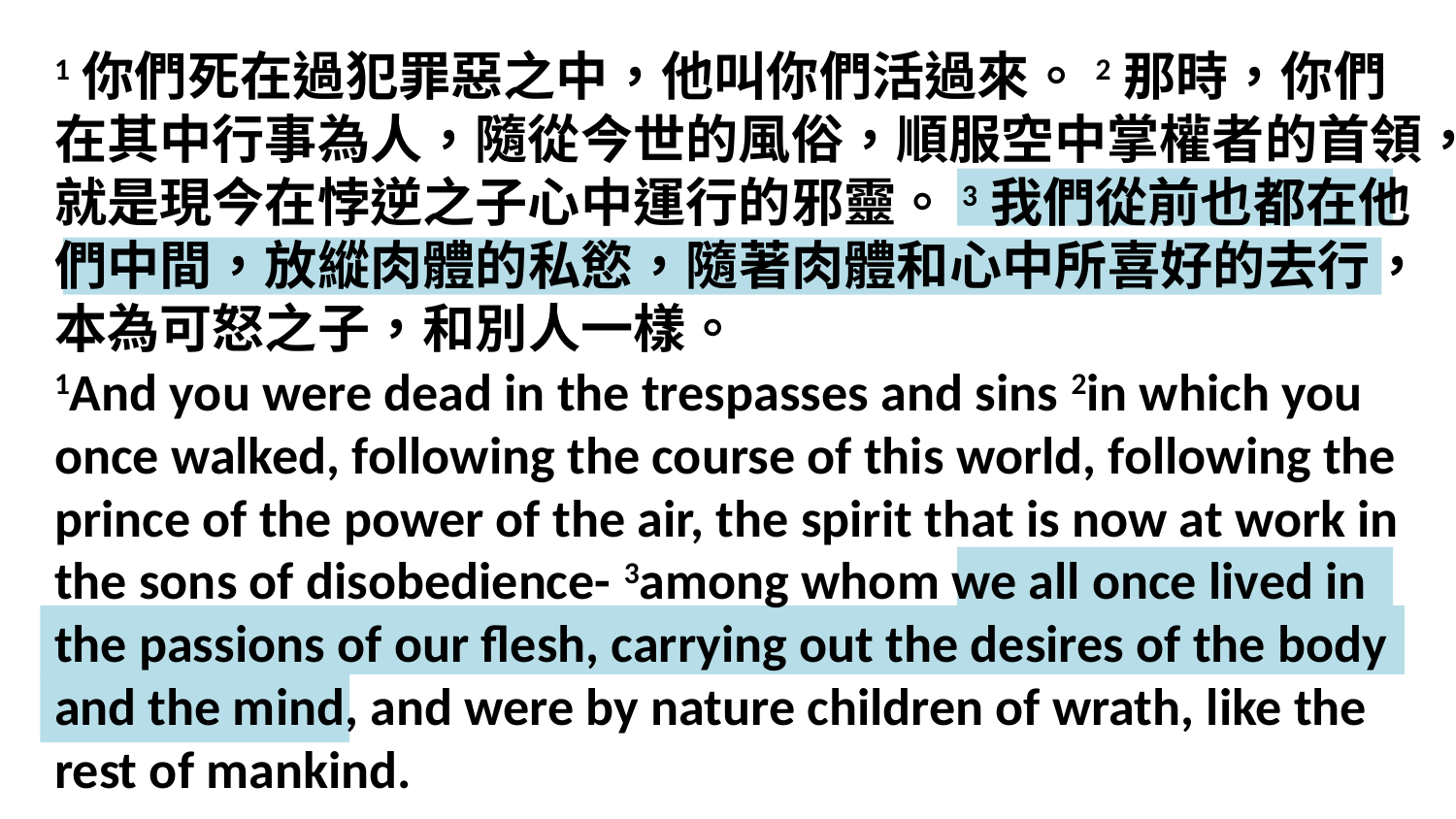

1你們死在過犯罪惡之中，他叫你們活過來。2那時，你們在其中行事為人，隨從今世的風俗，順服空中掌權者的首領，就是現今在悖逆之子心中運行的邪靈。3我們從前也都在他們中間，放縱肉體的私慾，隨著肉體和心中所喜好的去行，本為可怒之子，和別人一樣。
1And you were dead in the trespasses and sins 2in which you once walked, following the course of this world, following the prince of the power of the air, the spirit that is now at work in the sons of disobedience- 3among whom we all once lived in the passions of our flesh, carrying out the desires of the body and the mind, and were by nature children of wrath, like the rest of mankind.